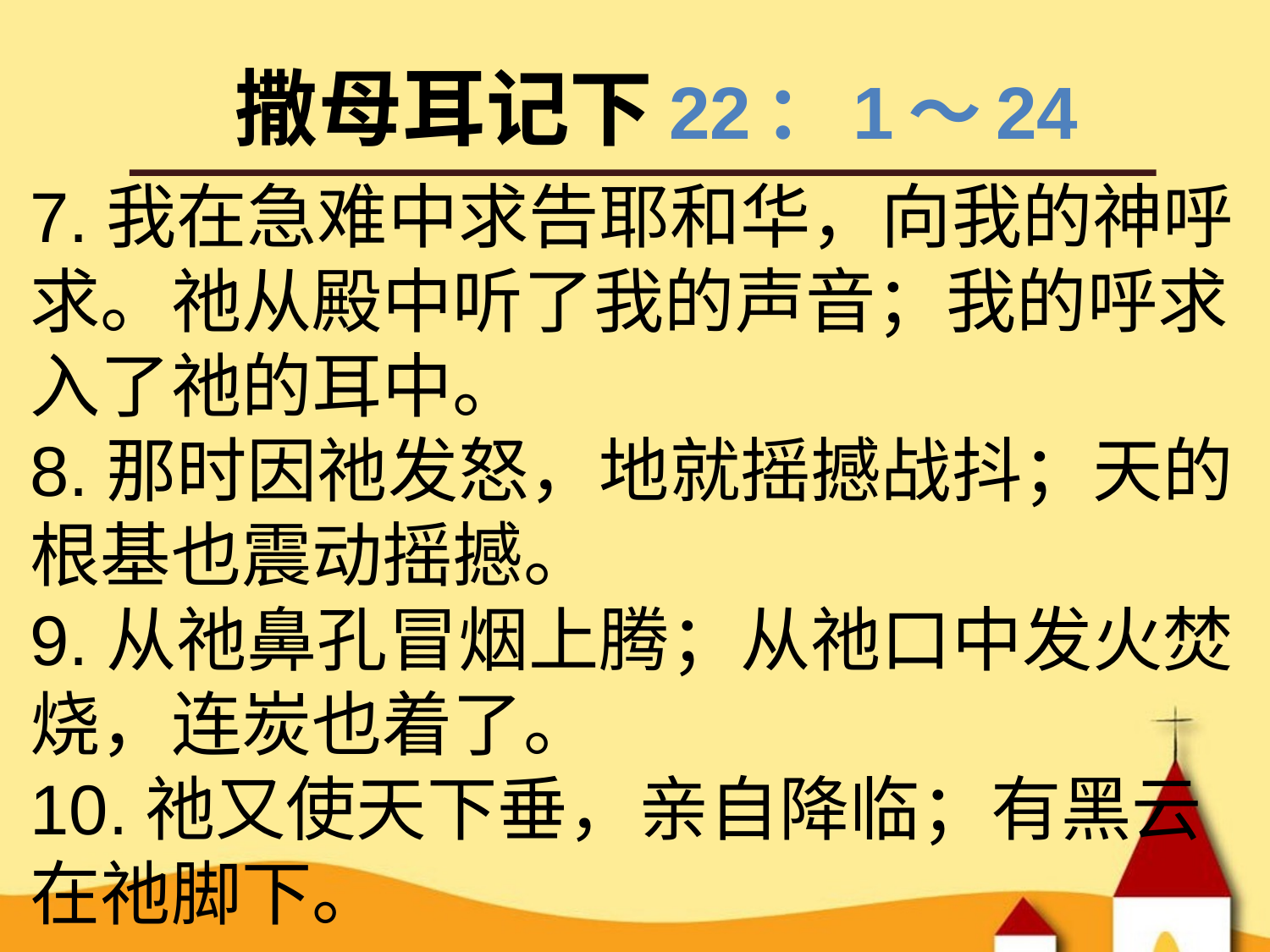

# 撒母耳记下22：1～24
7.我在急难中求告耶和华，向我的神呼求。祂从殿中听了我的声音；我的呼求入了祂的耳中。
8.那时因祂发怒，地就摇撼战抖；天的根基也震动摇撼。
9.从祂鼻孔冒烟上腾；从祂口中发火焚烧，连炭也着了。
10.祂又使天下垂，亲自降临；有黑云在祂脚下。